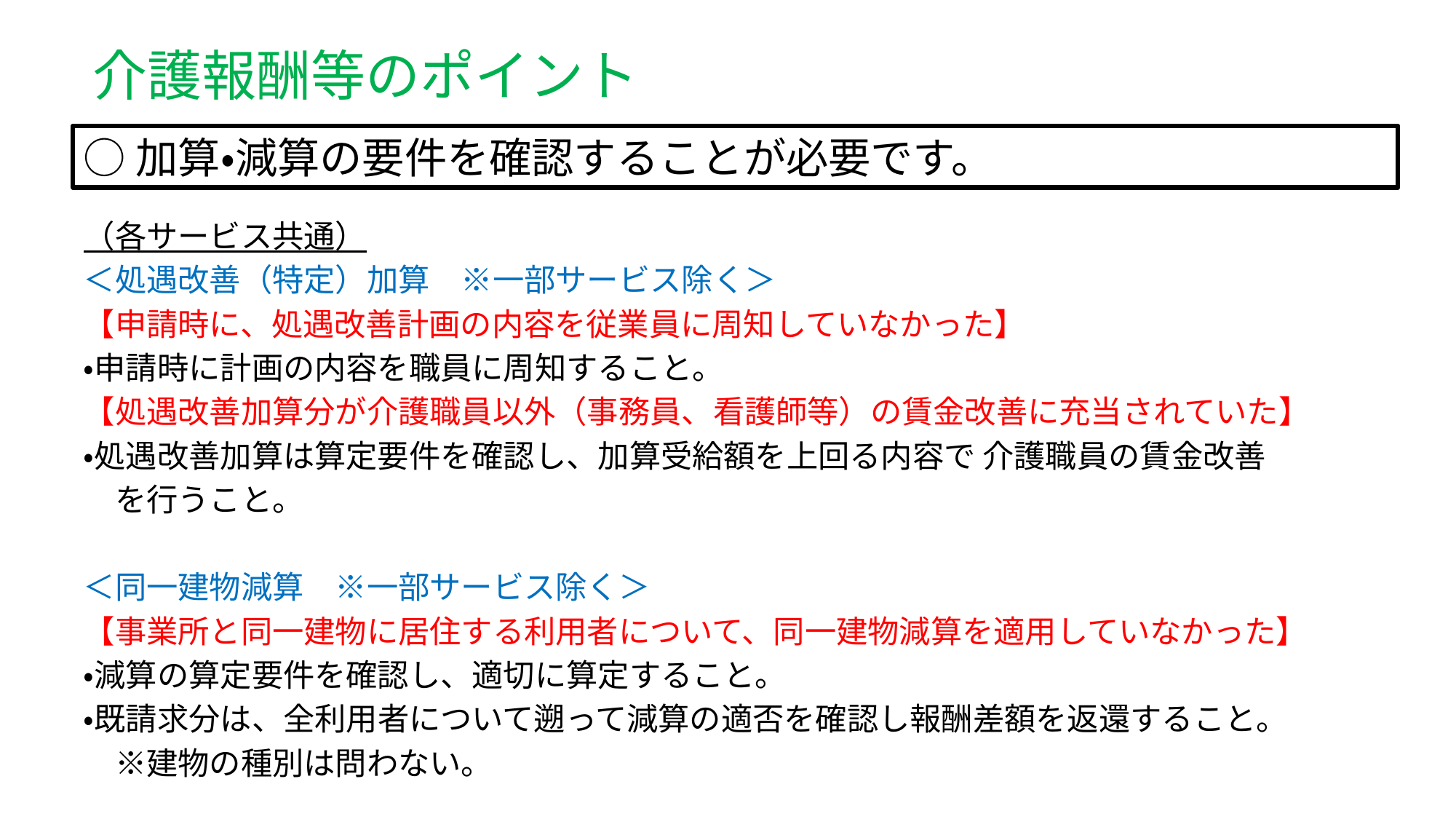

# 介護報酬等のポイント
○加算・減算の要件を確認することが必要です。
（各サービス共通）
＜処遇改善（特定）加算　※一部サービス除く＞
【申請時に、処遇改善計画の内容を従業員に周知していなかった】
・申請時に計画の内容を職員に周知すること。
【処遇改善加算分が介護職員以外（事務員、看護師等）の賃金改善に充当されていた】
・処遇改善加算は算定要件を確認し、加算受給額を上回る内容で 介護職員の賃金改善
　を行うこと。

＜同一建物減算　※一部サービス除く＞
【事業所と同一建物に居住する利用者について、同一建物減算を適用していなかった】
・減算の算定要件を確認し、適切に算定すること。
・既請求分は、全利用者について遡って減算の適否を確認し報酬差額を返還すること。
　※建物の種別は問わない。